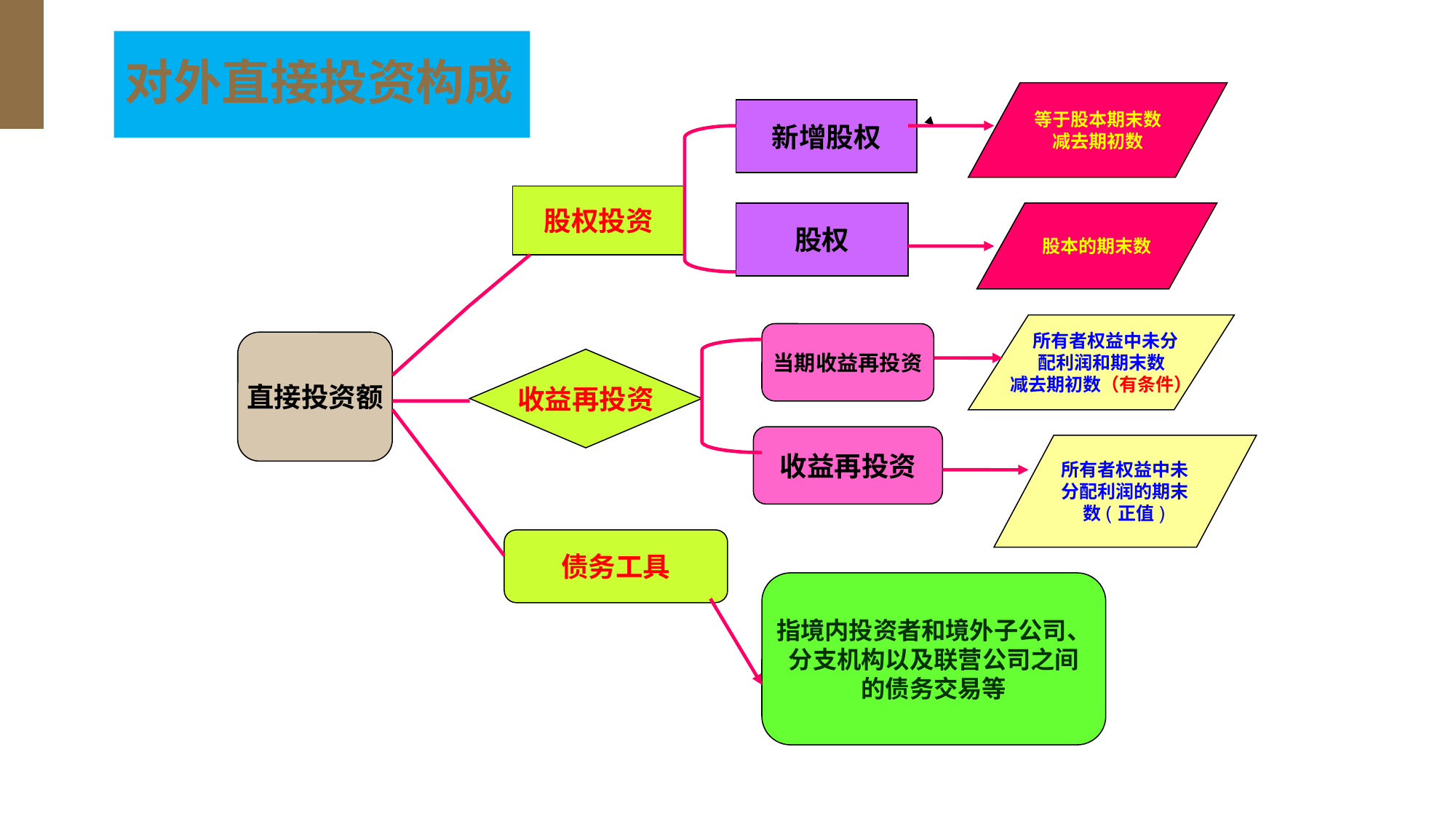

# 对外直接投资构成
等于股本期末数
减去期初数
新增股权

股权投资
股权

股本的期末数

 所有者权益中未分
配利润和期末数
减去期初数（有条件）
当期收益再投资
直接投资额

收益再投资

收益再投资
所有者权益中未
分配利润的期末
数(正值)

债务工具
指境内投资者和境外子公司、
分支机构以及联营公司之间
的债务交易等